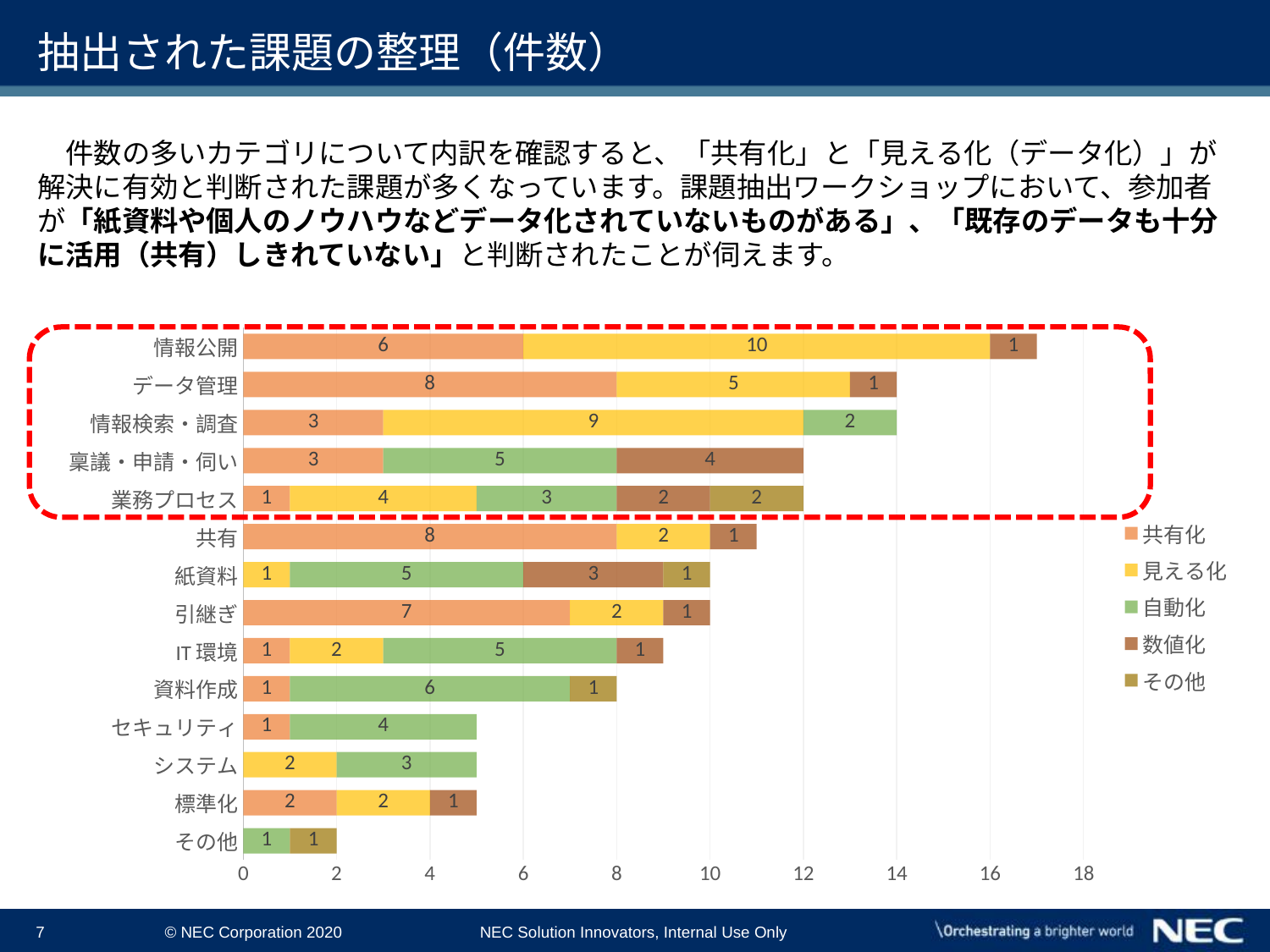

# 抽出された課題の整理（件数）
　件数の多いカテゴリについて内訳を確認すると、「共有化」と「見える化（データ化）」が解決に有効と判断された課題が多くなっています。課題抽出ワークショップにおいて、参加者が「紙資料や個人のノウハウなどデータ化されていないものがある」、「既存のデータも十分に活用（共有）しきれていない」と判断されたことが伺えます。

### Chart

| Category | 共有化 | 見える化 | 自動化 | 数値化 | その他 |
|---|---|---|---|---|---|
| その他 | None | None | 1.0 | None | 1.0 |
| 標準化 | 2.0 | 2.0 | None | 1.0 | None |
| システム | None | 2.0 | 3.0 | None | None |
| セキュリティ | 1.0 | None | 4.0 | None | None |
| 資料作成 | 1.0 | None | 6.0 | None | 1.0 |
| IT環境 | 1.0 | 2.0 | 5.0 | 1.0 | None |
| 引継ぎ | 7.0 | 2.0 | None | 1.0 | None |
| 紙資料 | None | 1.0 | 5.0 | 3.0 | 1.0 |
| 共有 | 8.0 | 2.0 | None | 1.0 | None |
| 業務プロセス | 1.0 | 4.0 | 3.0 | 2.0 | 2.0 |
| 稟議・申請・伺い | 3.0 | None | 5.0 | 4.0 | None |
| 情報検索・調査 | 3.0 | 9.0 | 2.0 | None | None |
| データ管理 | 8.0 | 5.0 | None | 1.0 | None |
| 情報公開 | 6.0 | 10.0 | None | 1.0 | None |